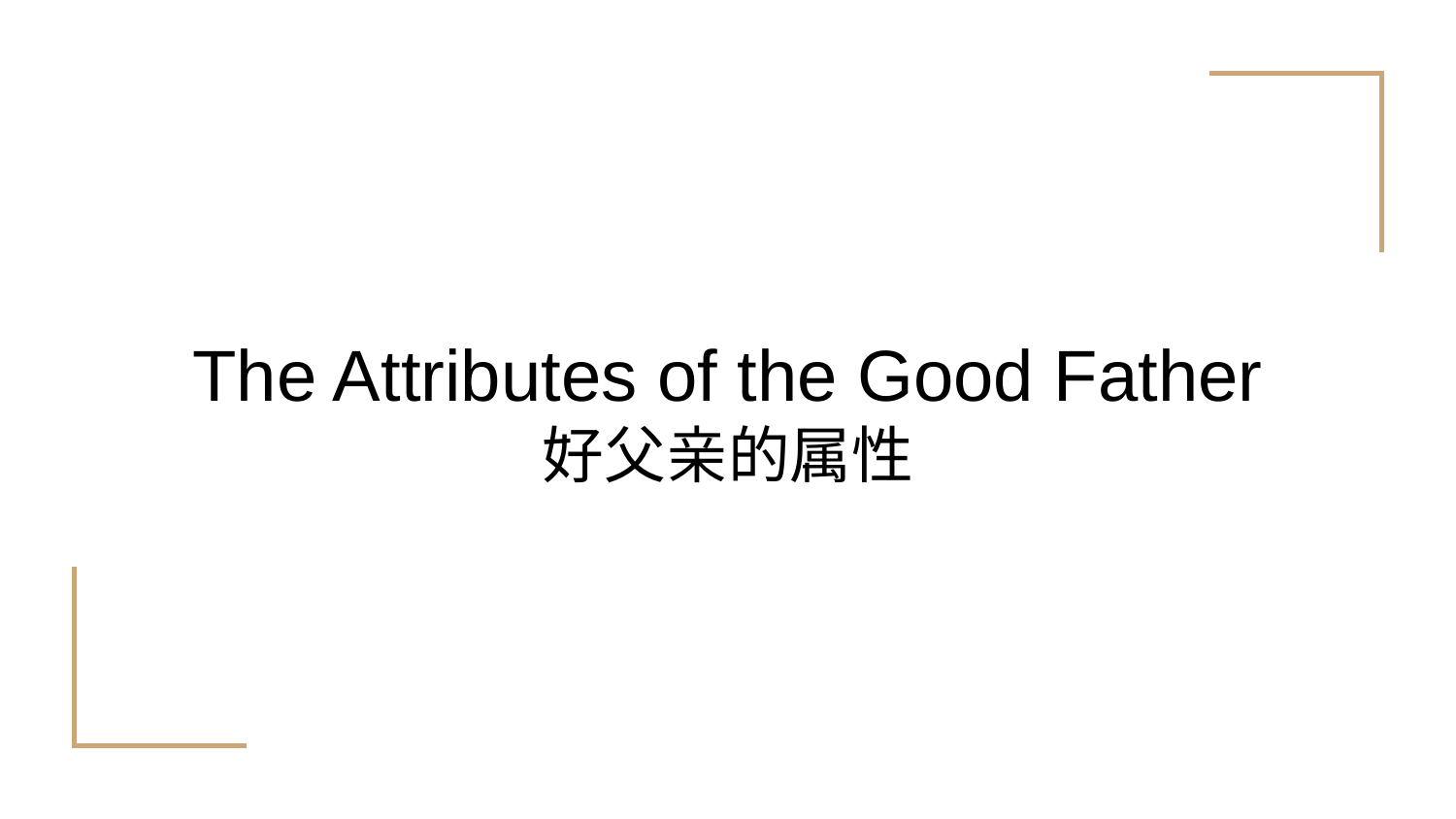

# The Attributes of the Good Father 好父亲的属性